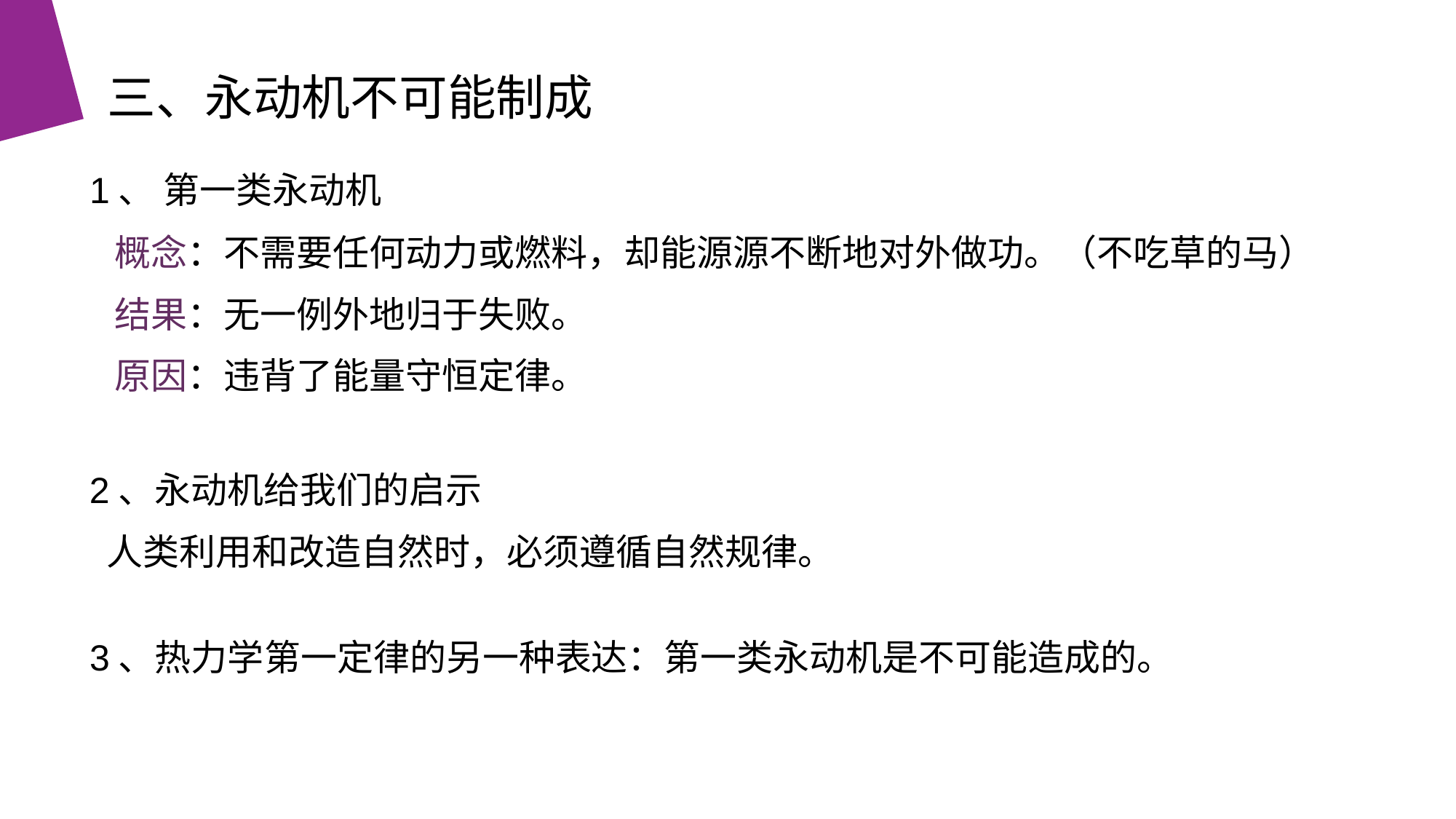

三、永动机不可能制成
1、 第一类永动机
  概念：不需要任何动力或燃料，却能源源不断地对外做功。（不吃草的马）
  结果：无一例外地归于失败。
  原因：违背了能量守恒定律。
2、永动机给我们的启示
 人类利用和改造自然时，必须遵循自然规律。
3、热力学第一定律的另一种表达：第一类永动机是不可能造成的。